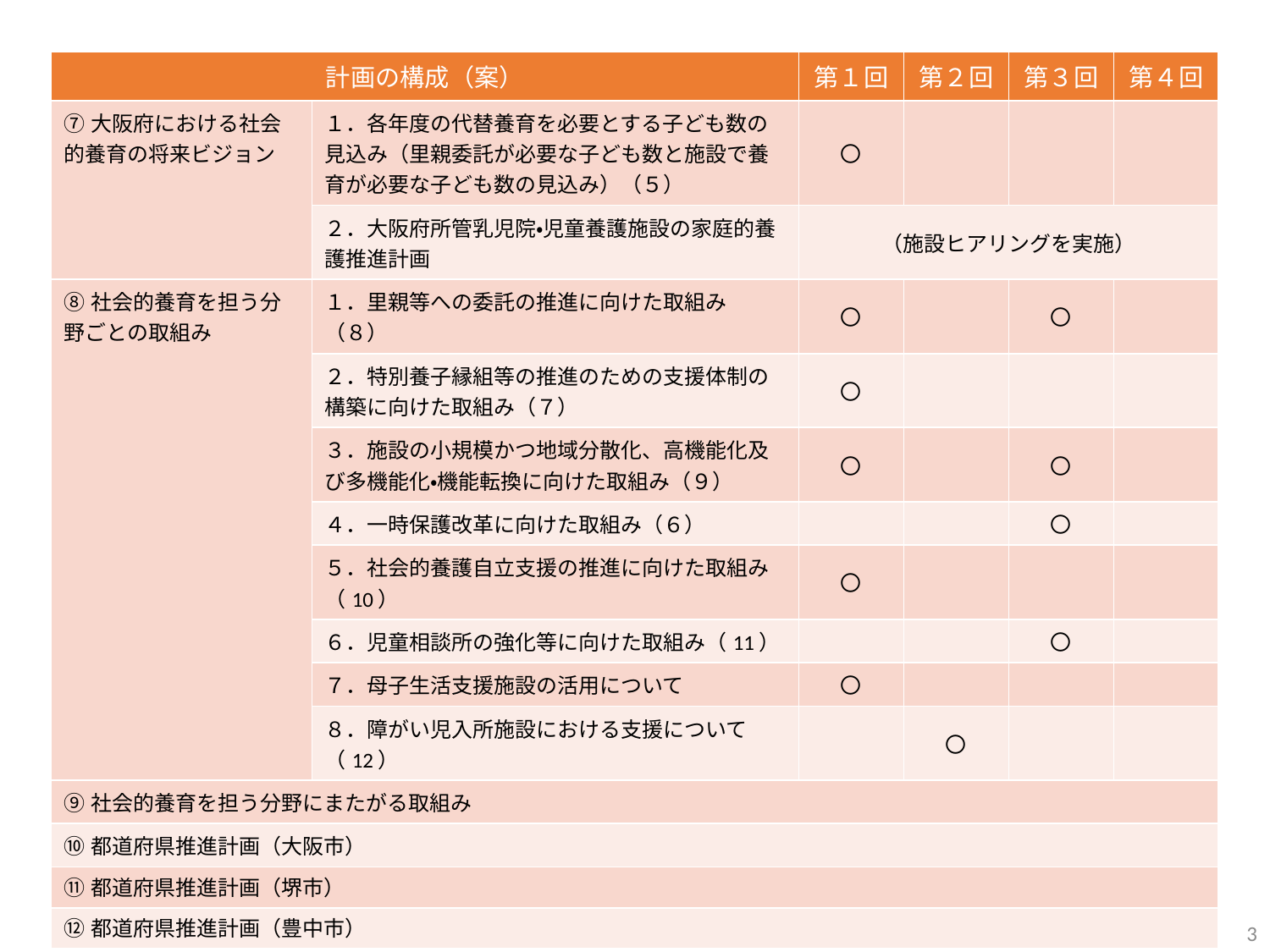

| 計画の構成（案） | 計画の構成（案） | 第１回 | 第２回 | 第３回 | 第４回 |
| --- | --- | --- | --- | --- | --- |
| ⑦大阪府における社会的養育の将来ビジョン | １．各年度の代替養育を必要とする子ども数の見込み（里親委託が必要な子ども数と施設で養育が必要な子ども数の見込み）（５） | 〇 |  |  |  |
|  | ２．大阪府所管乳児院・児童養護施設の家庭的養護推進計画 | （施設ヒアリングを実施） |  |  |  |
| ⑧社会的養育を担う分野ごとの取組み | １．里親等への委託の推進に向けた取組み（８） | 〇 |  | 〇 |  |
|  | ２．特別養子縁組等の推進のための支援体制の構築に向けた取組み（７） | 〇 |  |  |  |
|  | ３．施設の小規模かつ地域分散化、高機能化及び多機能化・機能転換に向けた取組み（９） | 〇 |  | 〇 |  |
|  | ４．一時保護改革に向けた取組み（６） |  |  | 〇 |  |
|  | ５．社会的養護自立支援の推進に向けた取組み（10） | 〇 |  |  |  |
|  | ６．児童相談所の強化等に向けた取組み（11） |  |  | 〇 |  |
|  | ７．母子生活支援施設の活用について | 〇 |  |  |  |
|  | ８．障がい児入所施設における支援について（12） |  | 〇 |  |  |
| ⑨社会的養育を担う分野にまたがる取組み |  |  |  |  |  |
| ⑩都道府県推進計画（大阪市） |  |  |  |  |  |
| ⑪都道府県推進計画（堺市） |  |  |  |  |  |
| ⑫都道府県推進計画（豊中市） |  |  |  |  |  |
3